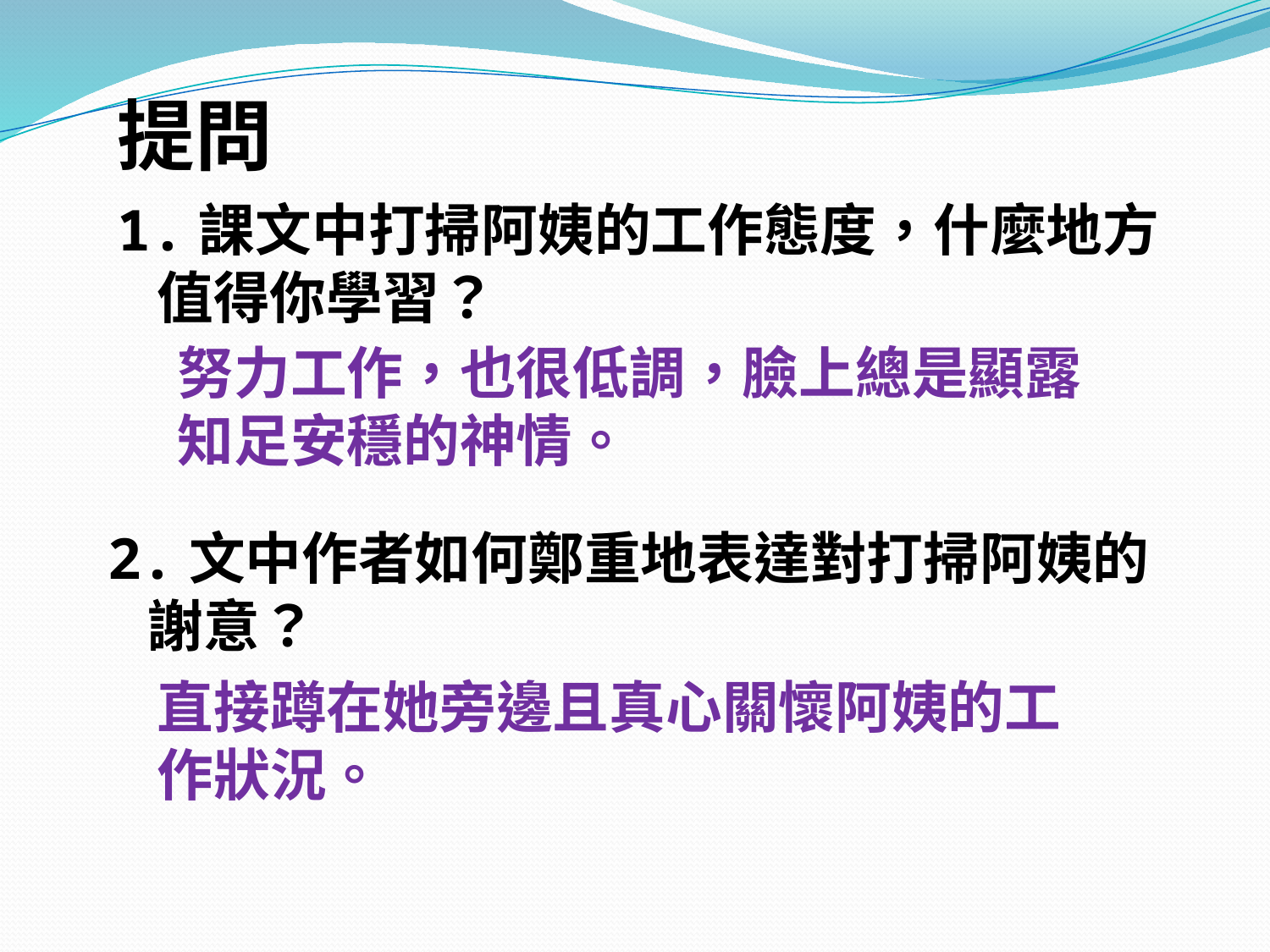

提問
1.課文中打掃阿姨的工作態度，什麼地方
  值得你學習？
努力工作，也很低調，臉上總是顯露知足安穩的神情。
2.文中作者如何鄭重地表達對打掃阿姨的
  謝意？
直接蹲在她旁邊且真心關懷阿姨的工
作狀況。